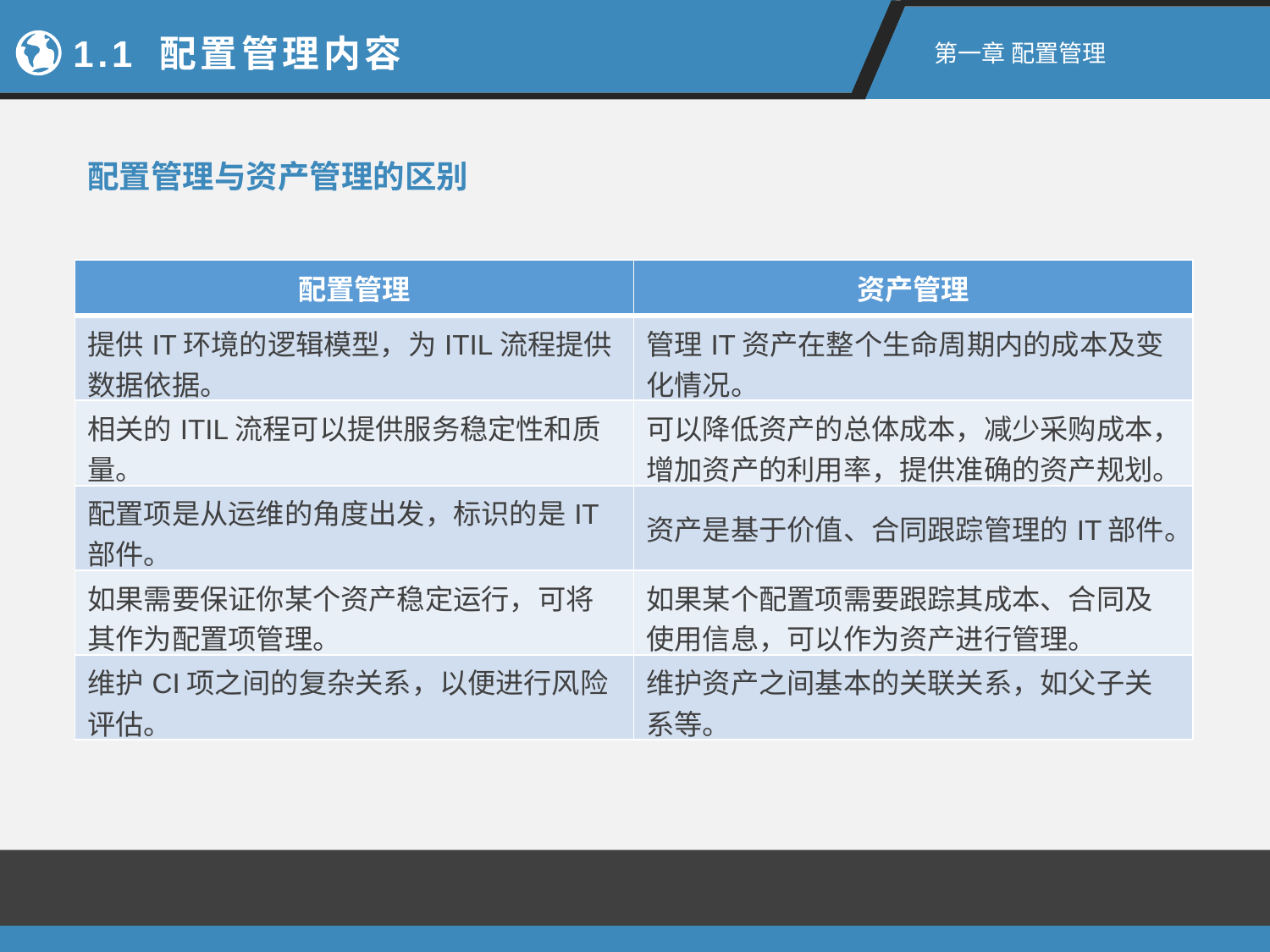

1.1 配置管理内容

第一章 配置管理
配置管理与资产管理的区别
| 配置管理 | 资产管理 |
| --- | --- |
| 提供IT环境的逻辑模型，为ITIL流程提供数据依据。 | 管理IT资产在整个生命周期内的成本及变化情况。 |
| 相关的ITIL流程可以提供服务稳定性和质量。 | 可以降低资产的总体成本，减少采购成本，增加资产的利用率，提供准确的资产规划。 |
| 配置项是从运维的角度出发，标识的是IT部件。 | 资产是基于价值、合同跟踪管理的IT部件。 |
| 如果需要保证你某个资产稳定运行，可将其作为配置项管理。 | 如果某个配置项需要跟踪其成本、合同及使用信息，可以作为资产进行管理。 |
| 维护CI项之间的复杂关系，以便进行风险评估。 | 维护资产之间基本的关联关系，如父子关系等。 |